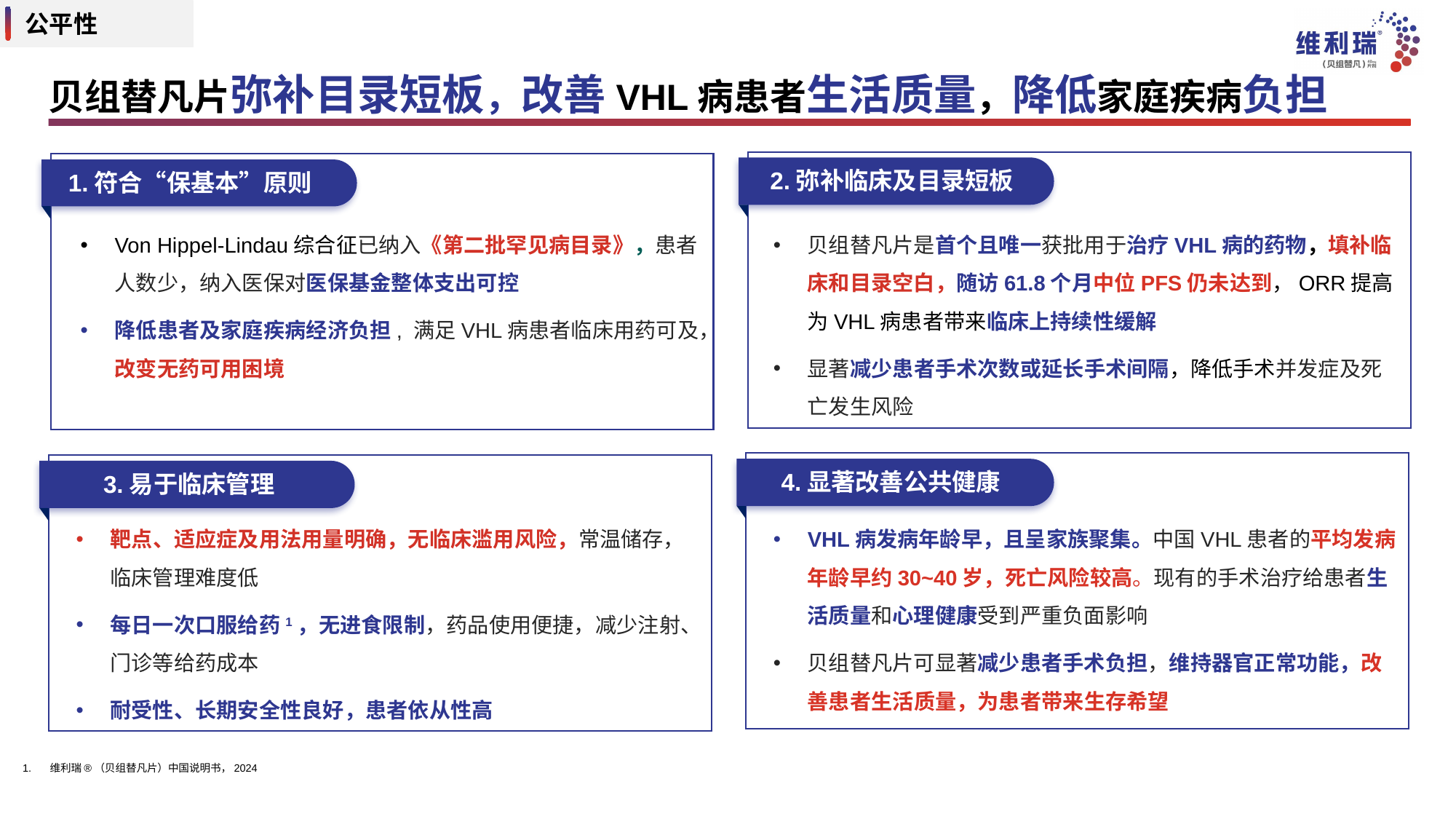

公平性

贝组替凡片弥补目录短板，改善VHL病患者生活质量，降低家庭疾病负担

2.弥补临床及目录短板
1.符合“保基本”原则
Von Hippel-Lindau综合征已纳入《第二批罕见病目录》，患者人数少，纳入医保对医保基金整体支出可控
降低患者及家庭疾病经济负担, 满足VHL病患者临床用药可及，改变无药可用困境
贝组替凡片是首个且唯一获批用于治疗VHL病的药物，填补临床和目录空白，随访61.8个月中位PFS仍未达到，ORR提高为VHL病患者带来临床上持续性缓解
显著减少患者手术次数或延长手术间隔，降低手术并发症及死亡发生风险

4.显著改善公共健康
3.易于临床管理
靶点、适应症及用法用量明确，无临床滥用风险，常温储存，临床管理难度低
每日一次口服给药1，无进食限制，药品使用便捷，减少注射、门诊等给药成本
耐受性、长期安全性良好，患者依从性高
VHL病发病年龄早，且呈家族聚集。中国VHL患者的平均发病年龄早约30~40岁，死亡风险较高。现有的手术治疗给患者生活质量和心理健康受到严重负面影响
贝组替凡片可显著减少患者手术负担，维持器官正常功能，改善患者生活质量，为患者带来生存希望
维利瑞®（贝组替凡片）中国说明书，2024